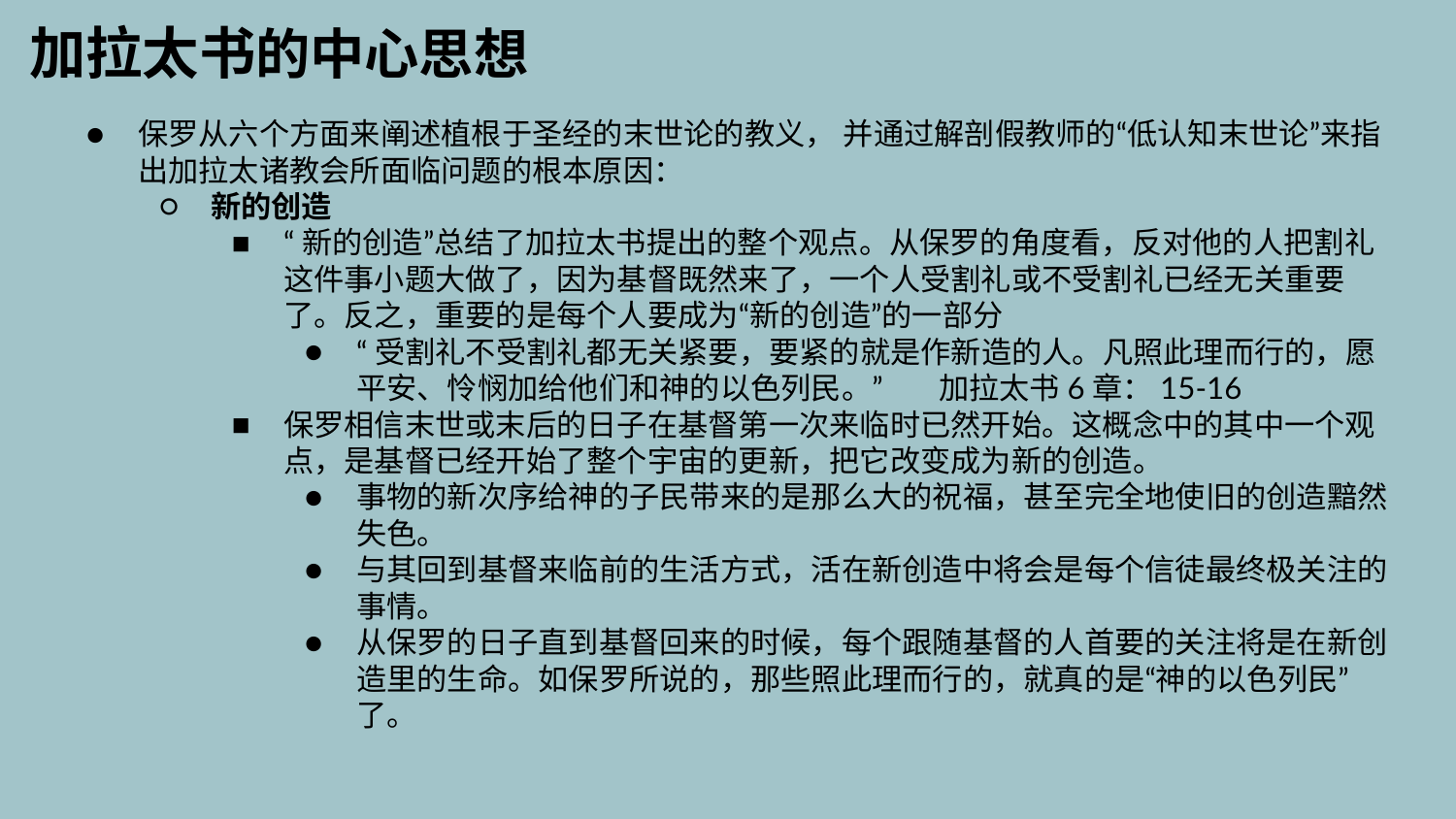

加拉太书的中心思想
保罗从六个方面来阐述植根于圣经的末世论的教义， 并通过解剖​​假教师的“低认知末世论”​​来指出加拉太诸教会所面临问题的根本原因：
新的创造
“新的创造”总结了加拉太书提出的整个观点。从保罗的角度看，反对他的人把割礼这件事小题大做了，因为基督既然来了，一个人受割礼或不受割礼已经无关重要了。反之，重要的是每个人要成为“新的创造”的一部分
“受割礼不受割礼都无关紧要，要紧的就是作新造的人。凡照此理而行的，愿平安、怜悯加给他们和神的以色列民。”	加拉太书6章：15-16
保罗相信末世或末后的日子在基督第一次来临时已然开始。这概念中的其中一个观点，是基督已经开始了整个宇宙的更新，把它改变成为新的创造。
事物的新次序给神的子民带来的是那么大的祝福，甚至完全地使旧的创造黯然失色。
与其回到基督来临前的生活方式，活在新创造中将会是每个信徒最终极关注的事情。
从保罗的日子直到基督回来的时候，每个跟随基督的人首要的关注将是在新创造里的生命。如保罗所说的，那些照此理而行的，就真的是“神的以色列民”了。